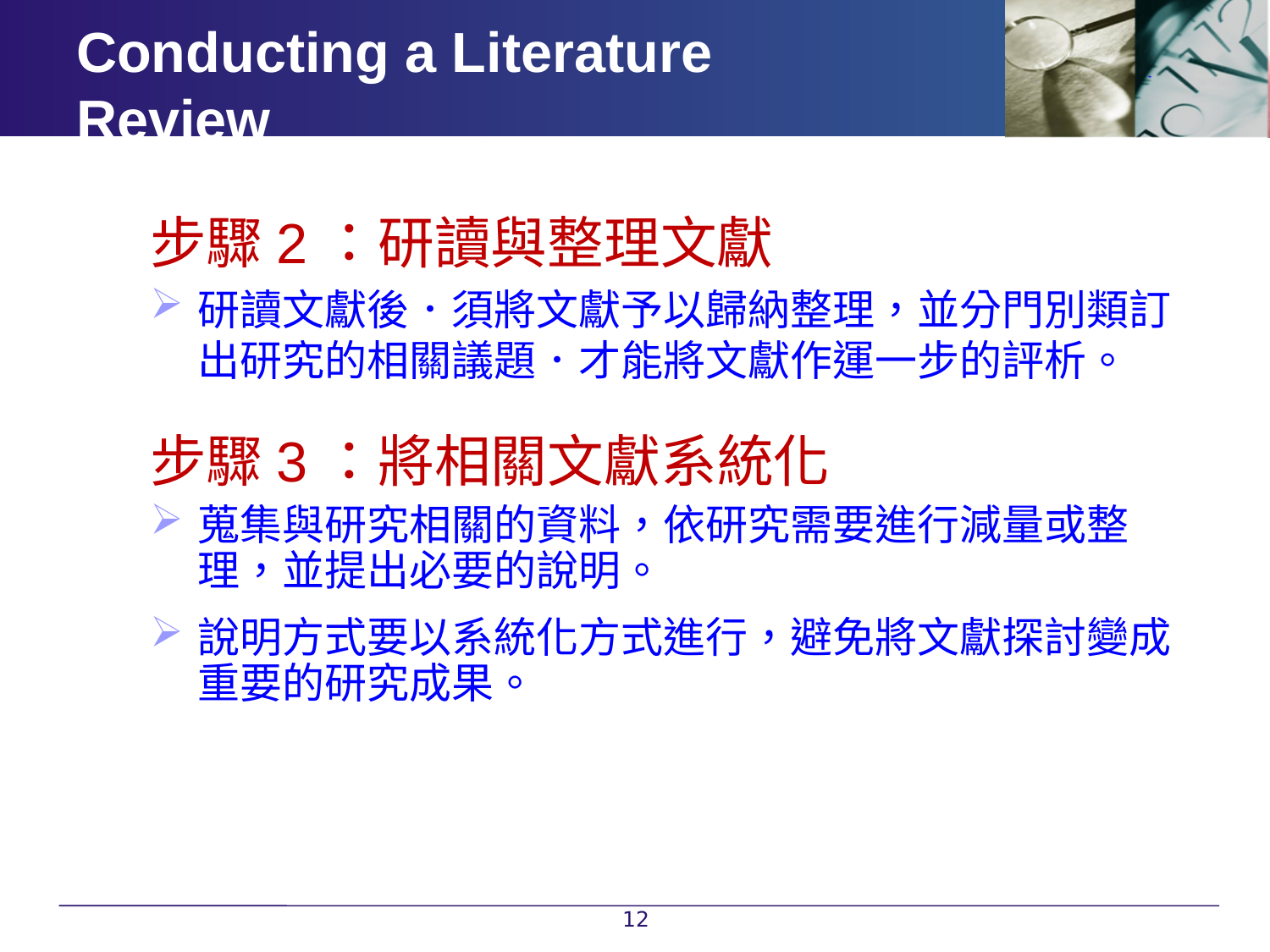

# Conducting a Literature Review
步驟2：研讀與整理文獻
研讀文獻後．須將文獻予以歸納整理，並分門別類訂出研究的相關議題．才能將文獻作運一步的評析。

步驟3：將相關文獻系統化
蒐集與研究相關的資料，依研究需要進行減量或整理，並提出必要的說明。
說明方式要以系統化方式進行，避免將文獻探討變成重要的研究成果。

12